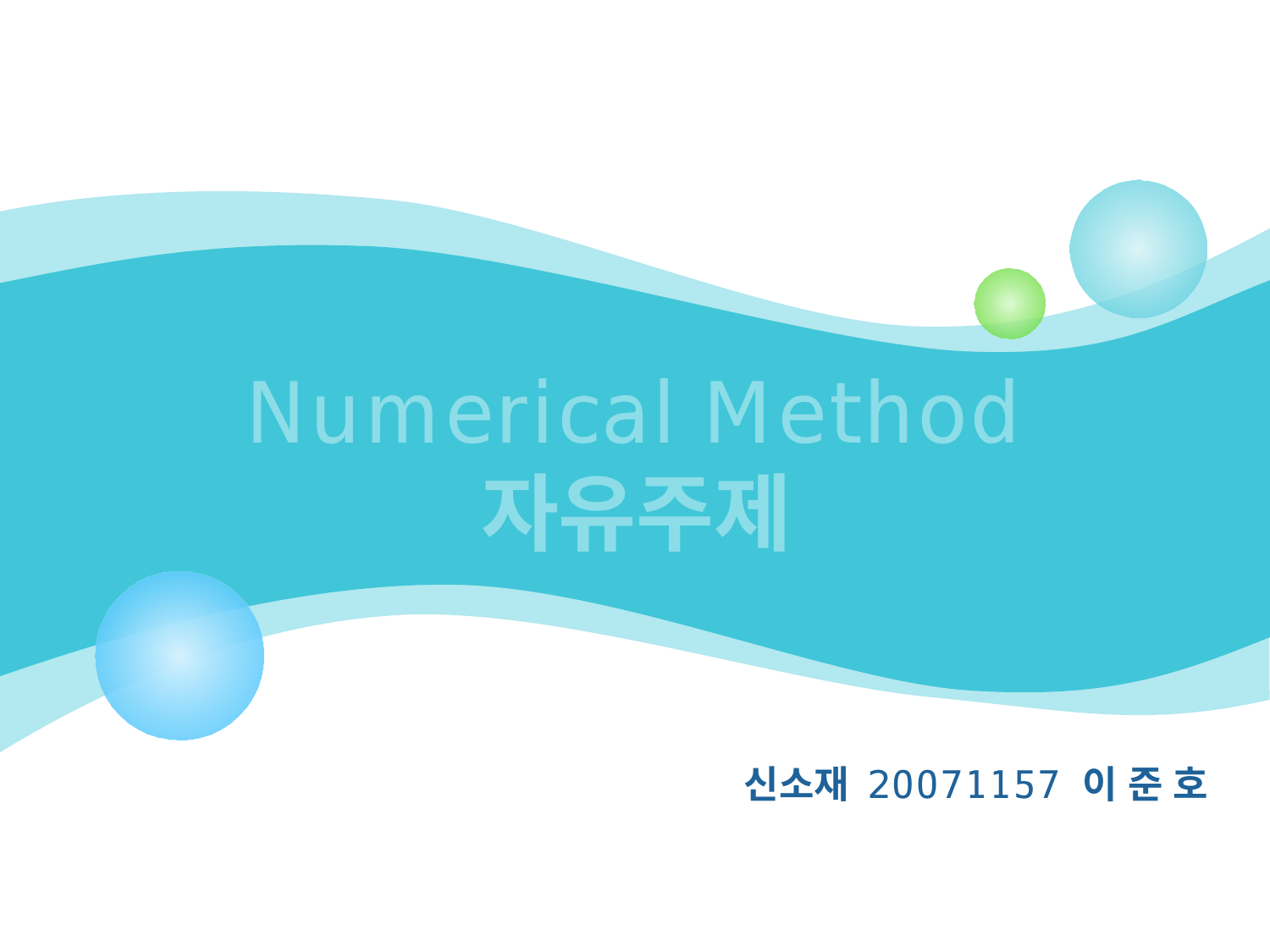

# Numerical Method 자유주제
 신소재 20071157 이 준 호